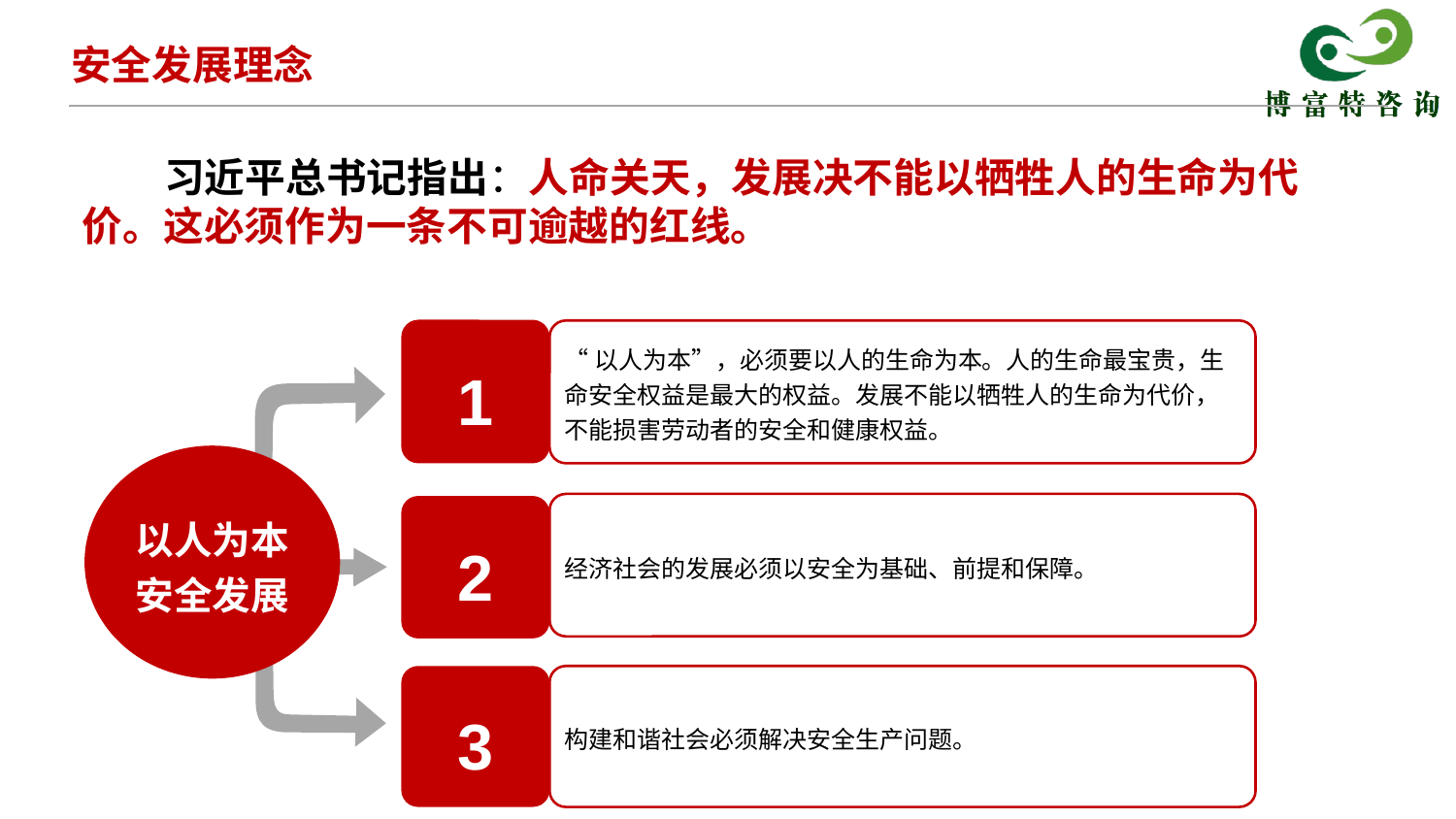

安全发展理念

　　 习近平总书记指出：人命关天，发展决不能以牺牲人的生命为代价。这必须作为一条不可逾越的红线。
1
“以人为本”，必须要以人的生命为本。人的生命最宝贵，生命安全权益是最大的权益。发展不能以牺牲人的生命为代价，不能损害劳动者的安全和健康权益。

以人为本安全发展

经济社会的发展必须以安全为基础、前提和保障。
2

3
构建和谐社会必须解决安全生产问题。